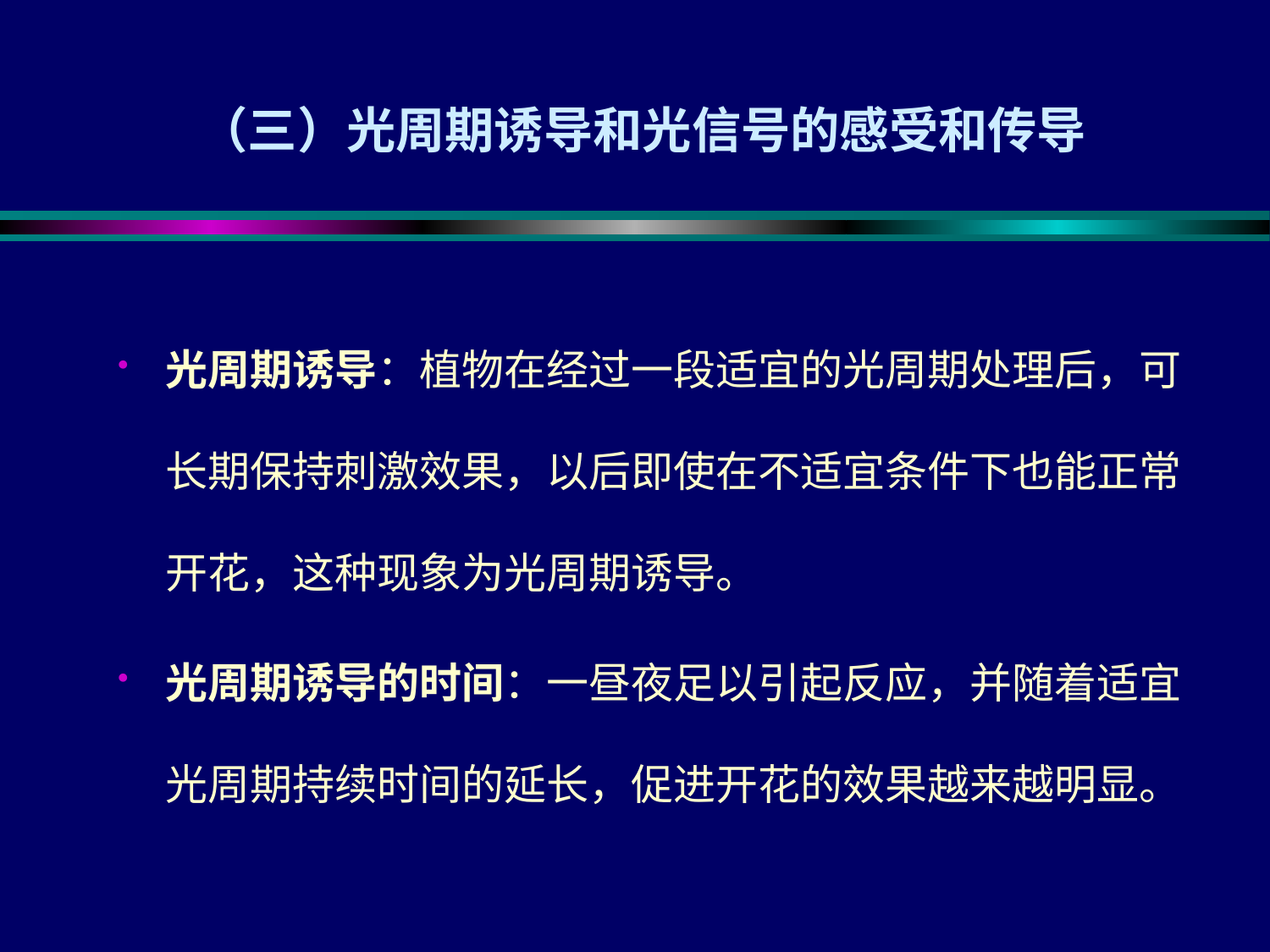

# （三）光周期诱导和光信号的感受和传导
光周期诱导：植物在经过一段适宜的光周期处理后，可长期保持刺激效果，以后即使在不适宜条件下也能正常开花，这种现象为光周期诱导。
光周期诱导的时间：一昼夜足以引起反应，并随着适宜光周期持续时间的延长，促进开花的效果越来越明显。